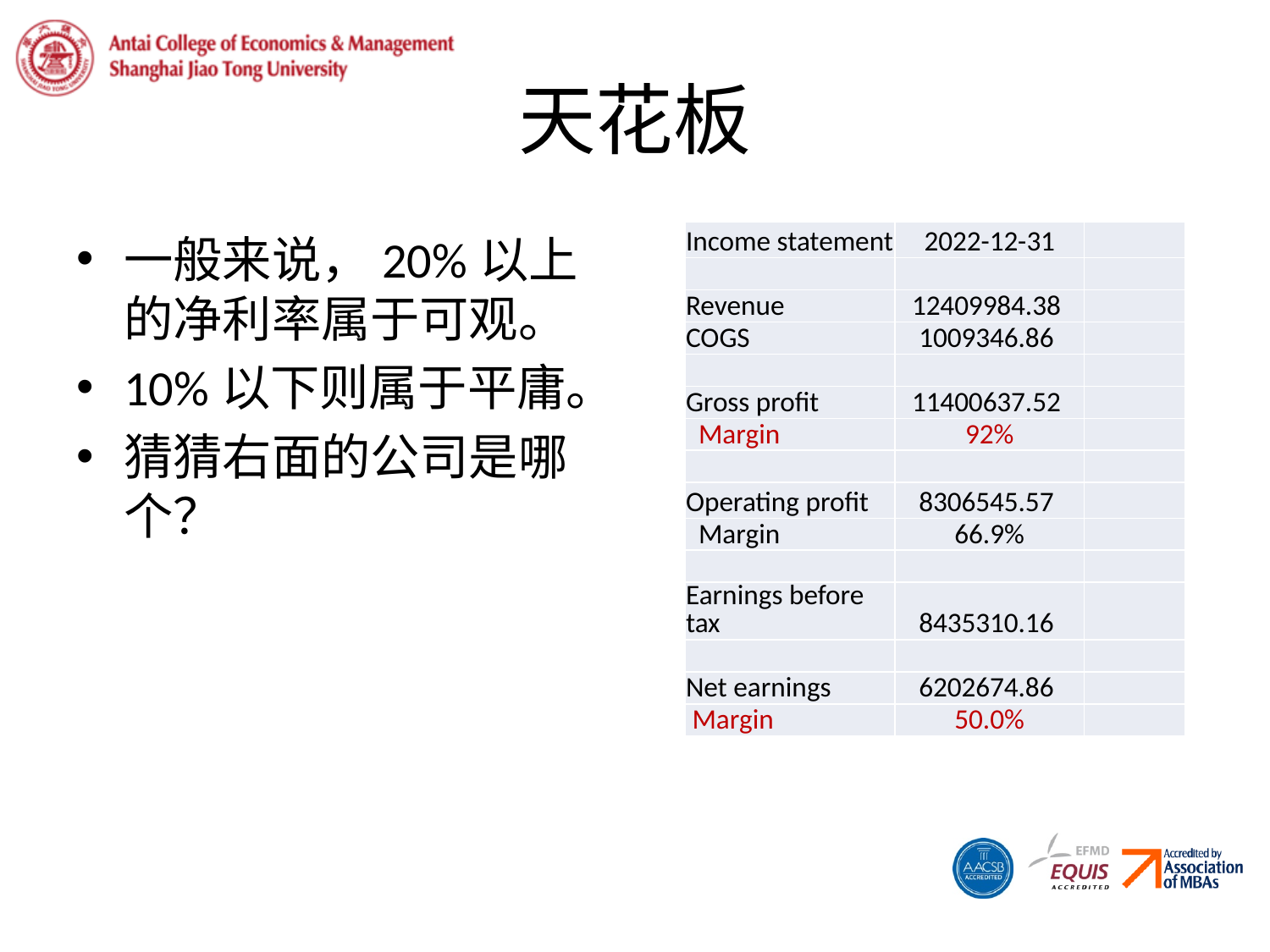

# 天花板
一般来说，20%以上的净利率属于可观。
10%以下则属于平庸。
猜猜右面的公司是哪个？
| Income statement | 2022-12-31 |  |
| --- | --- | --- |
|  |  |  |
| Revenue | 12409984.38 |  |
| COGS | 1009346.86 |  |
|  |  |  |
| Gross profit | 11400637.52 |  |
| Margin | 92% |  |
|  |  |  |
| Operating profit | 8306545.57 |  |
| Margin | 66.9% |  |
|  |  |  |
| Earnings before tax | 8435310.16 |  |
|  |  |  |
| Net earnings | 6202674.86 |  |
| Margin | 50.0% |  |